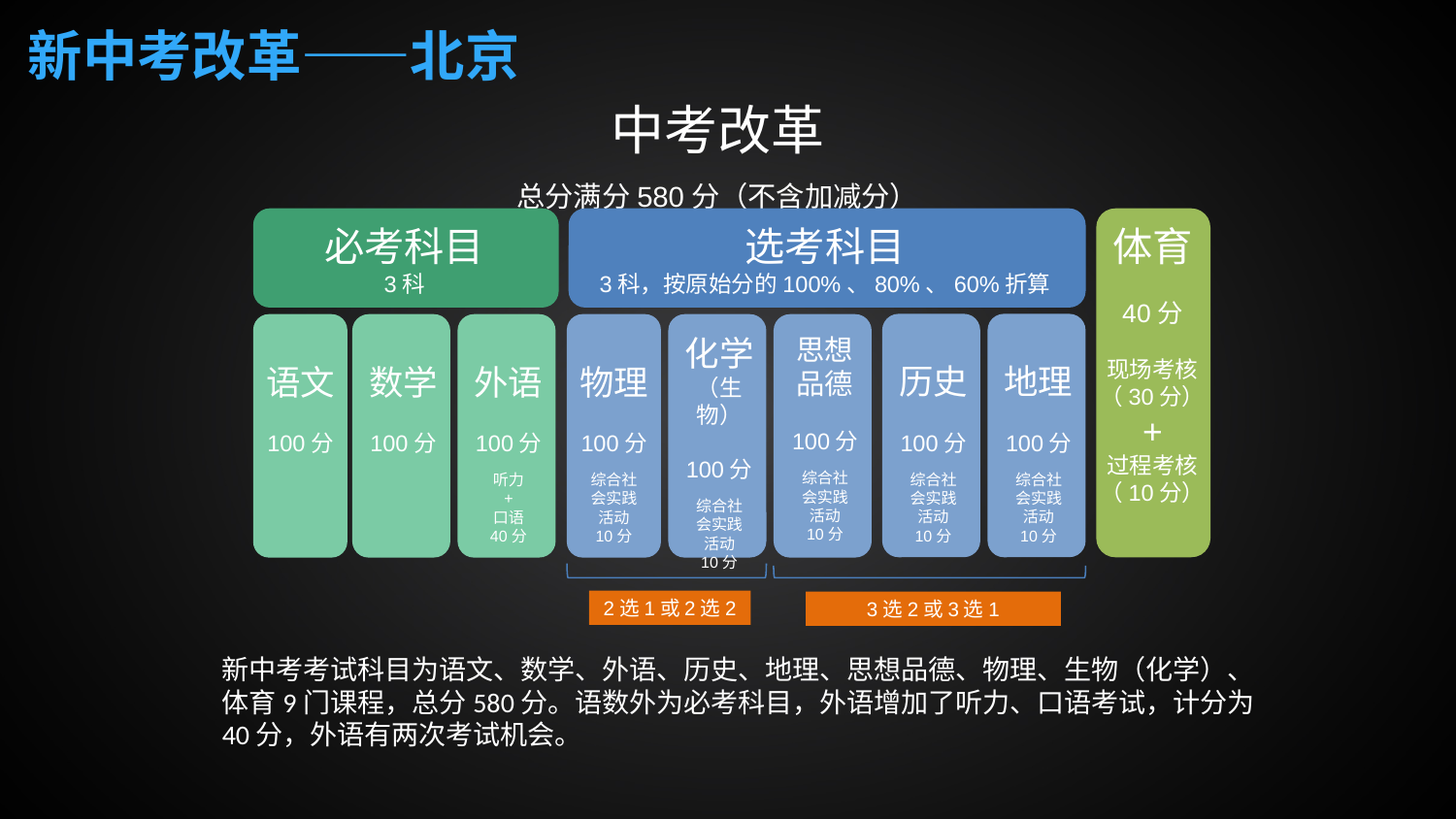

新中考改革——北京
中考改革
总分满分580分（不含加减分）

选考科目
3科，按原始分的100%、80%、60%折算
体育

40分

现场考核
（30分）
+
过程考核
（10分）
必考科目
3科

思想
品德

100分

综合社
会实践
活动
10分

化学
（生物）

100分

综合社
会实践
活动
10分

历史

100分

综合社
会实践
活动
10分

地理

100分

综合社
会实践
活动
10分

语文

100分
数学

100分
外语

100分

听力
+
口语
40分
物理

100分

综合社
会实践
活动
10分

2选1或2选2
3选2或3选1
新中考考试科目为语文、数学、外语、历史、地理、思想品德、物理、生物（化学）、体育9门课程，总分580分。语数外为必考科目，外语增加了听力、口语考试，计分为40分，外语有两次考试机会。